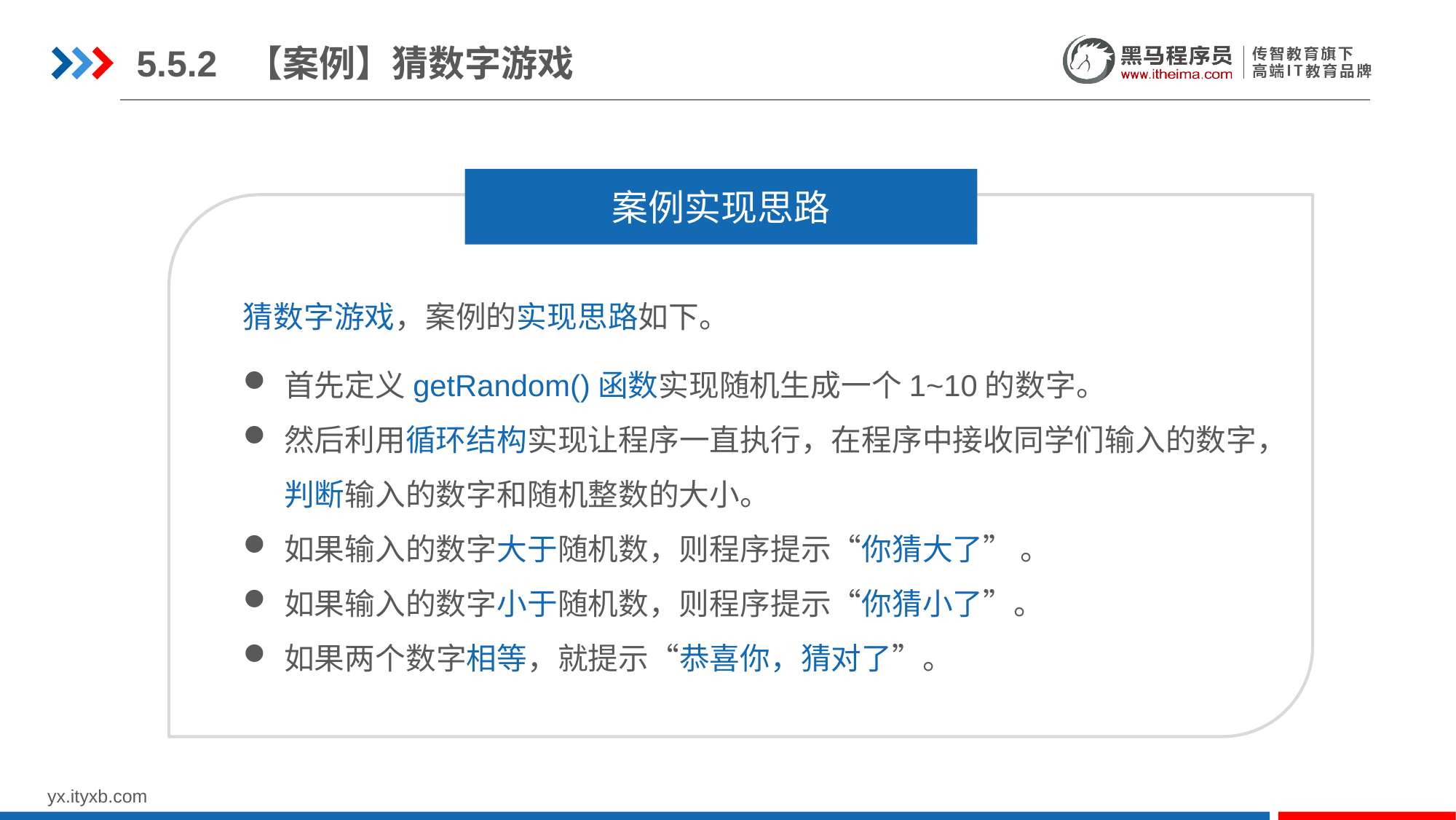

5.5.2  【案例】猜数字游戏
案例实现思路

猜数字游戏，案例的实现思路如下。

首先定义getRandom()函数实现随机生成一个1~10的数字。
然后利用循环结构实现让程序一直执行，在程序中接收同学们输入的数字，判断输入的数字和随机整数的大小。
如果输入的数字大于随机数，则程序提示“你猜大了” 。
如果输入的数字小于随机数，则程序提示“你猜小了”。
如果两个数字相等，就提示“恭喜你，猜对了”。